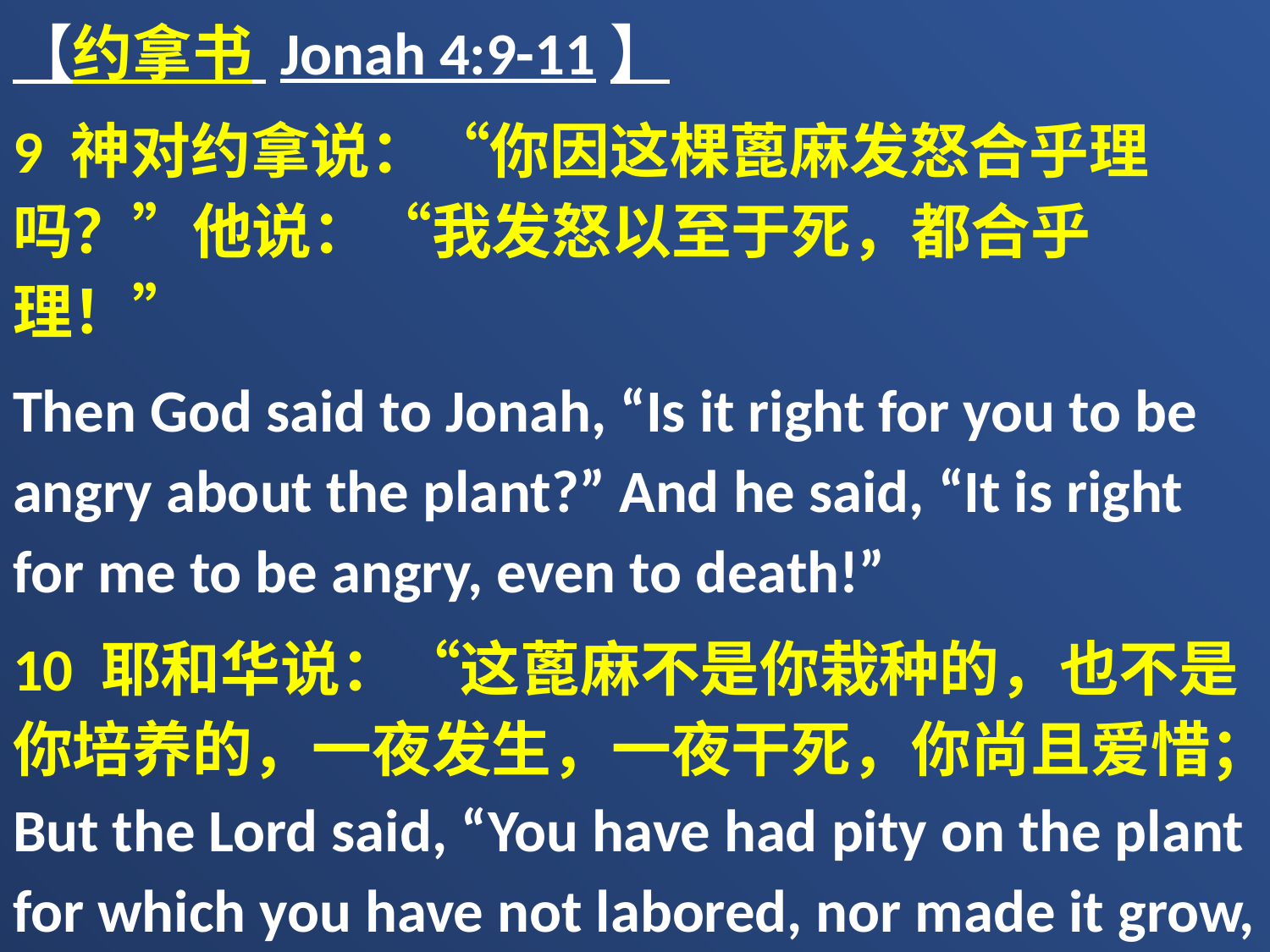

【约拿书 Jonah 4:9-11】
9 神对约拿说：“你因这棵蓖麻发怒合乎理吗？”他说：“我发怒以至于死，都合乎理！”
Then God said to Jonah, “Is it right for you to be angry about the plant?” And he said, “It is right for me to be angry, even to death!”
10 耶和华说：“这蓖麻不是你栽种的，也不是你培养的，一夜发生，一夜干死，你尚且爱惜；But the Lord said, “You have had pity on the plant for which you have not labored, nor made it grow, which came up in a night and perished in a night.